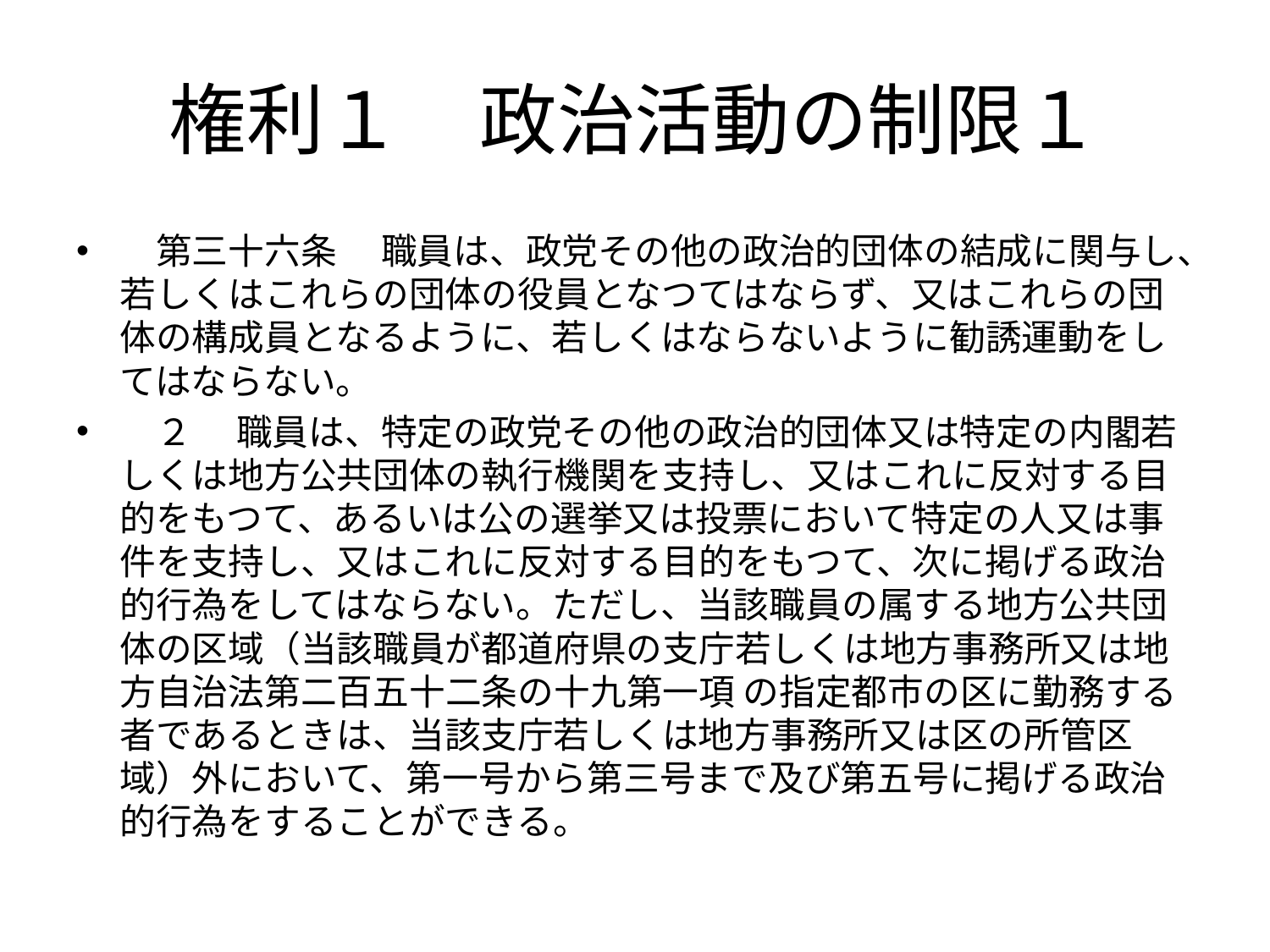

# 権利１　政治活動の制限１
　第三十六条 　職員は、政党その他の政治的団体の結成に関与し、若しくはこれらの団体の役員となつてはならず、又はこれらの団体の構成員となるように、若しくはならないように勧誘運動をしてはならない。
　２ 　職員は、特定の政党その他の政治的団体又は特定の内閣若しくは地方公共団体の執行機関を支持し、又はこれに反対する目的をもつて、あるいは公の選挙又は投票において特定の人又は事件を支持し、又はこれに反対する目的をもつて、次に掲げる政治的行為をしてはならない。ただし、当該職員の属する地方公共団体の区域（当該職員が都道府県の支庁若しくは地方事務所又は地方自治法第二百五十二条の十九第一項 の指定都市の区に勤務する者であるときは、当該支庁若しくは地方事務所又は区の所管区域）外において、第一号から第三号まで及び第五号に掲げる政治的行為をすることができる。